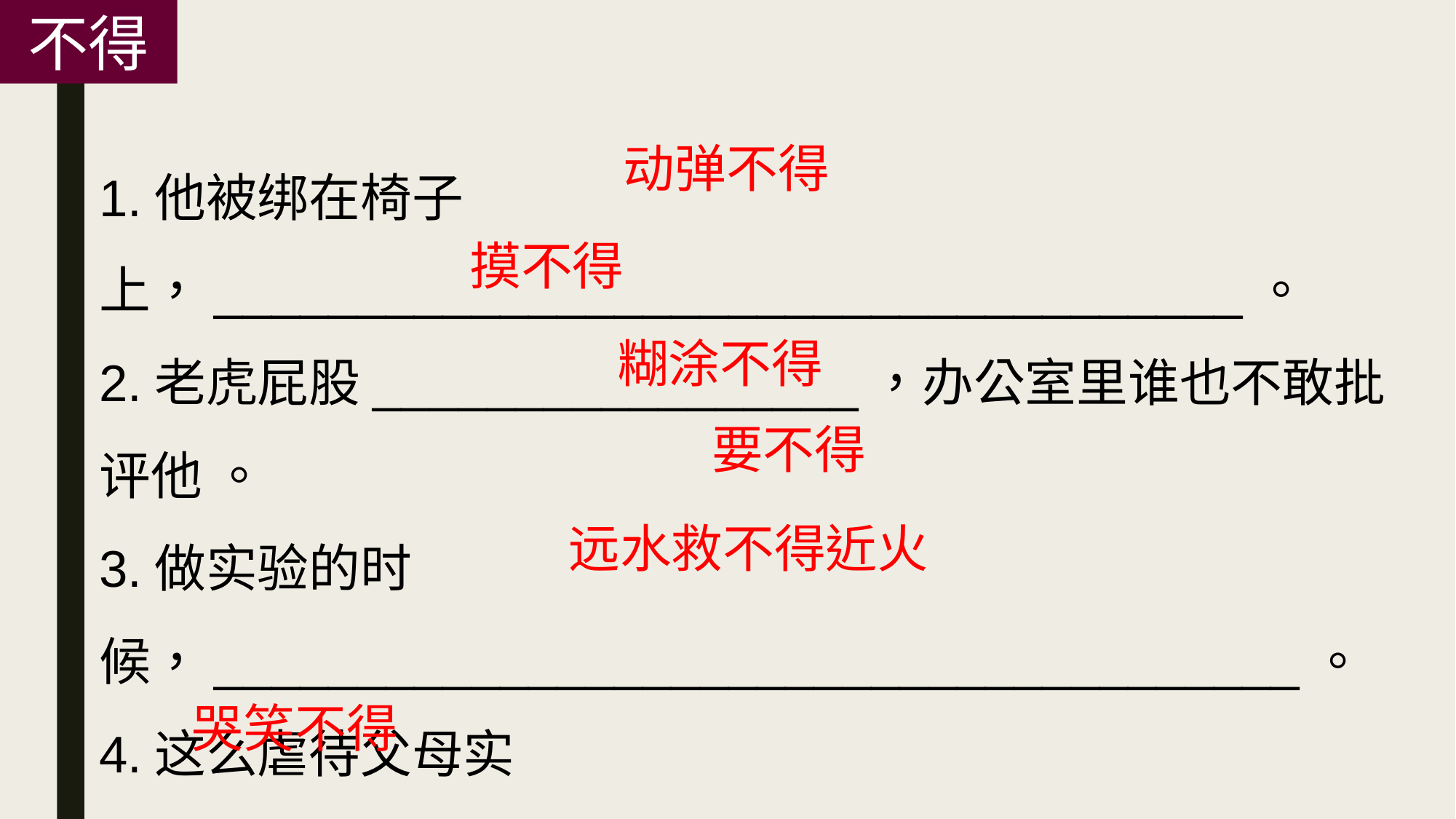

不得
1.他被绑在椅子上，____________________________________。
2.老虎屁股_________________，办公室里谁也不敢批评他 。
3.做实验的时候，______________________________________。
4.这么虐待父母实在，_________________________________。
5.你来也没有用，______________________________________。
6.这么小的孩子居然会唱这么多爱情歌曲，我们都
   _____________。
动弹不得
摸不得
糊涂不得
要不得
远水救不得近火
哭笑不得